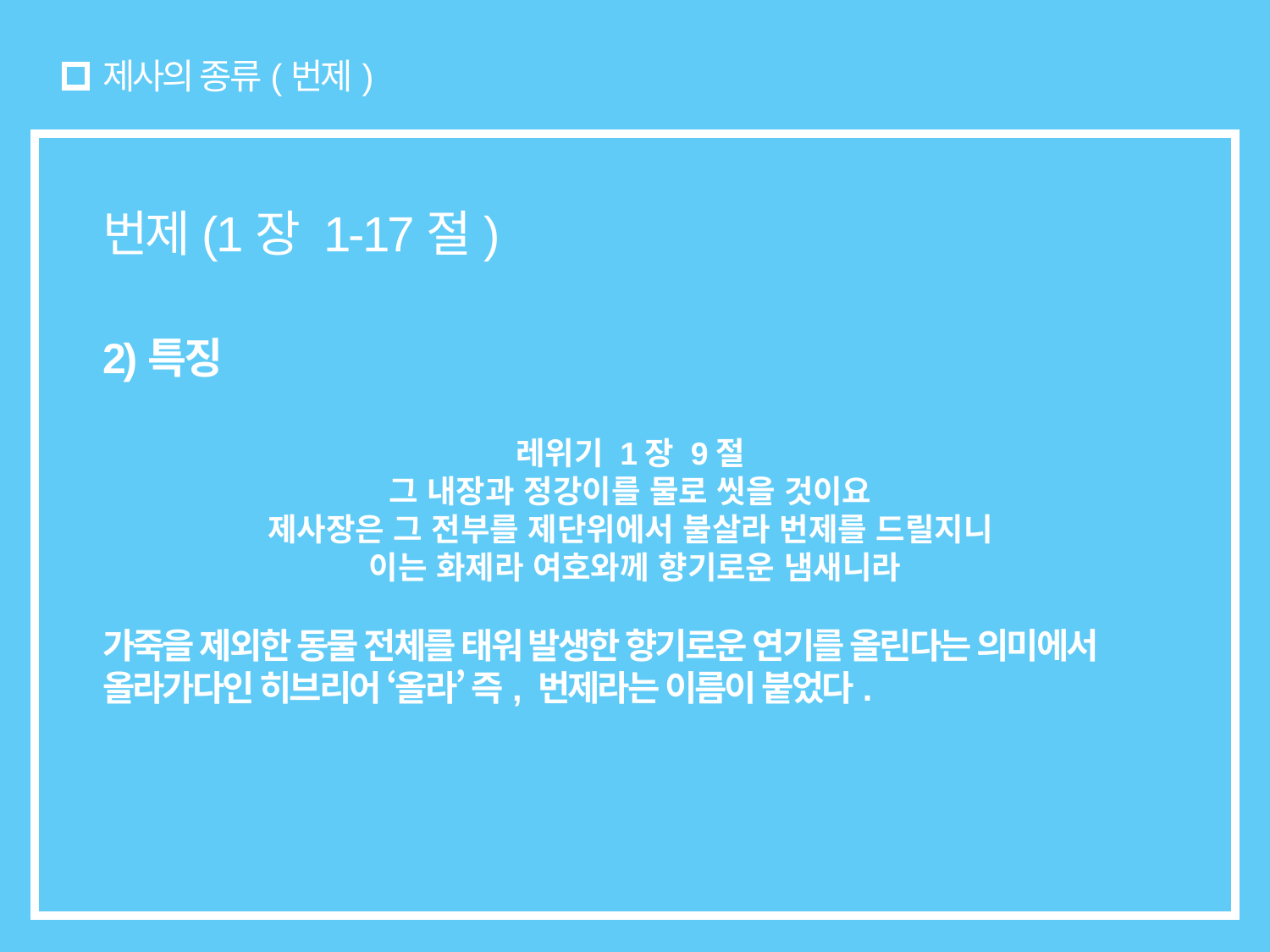

# 제사의 종류(번제)

번제(1장 1-17절)
2)특징

레위기 1장 9절
그 내장과 정강이를 물로 씻을 것이요
제사장은 그 전부를 제단위에서 불살라 번제를 드릴지니
이는 화제라 여호와께 향기로운 냄새니라

가죽을 제외한 동물 전체를 태워 발생한 향기로운 연기를 올린다는 의미에서
올라가다인 히브리어 ‘올라’ 즉, 번제라는 이름이 붙었다.